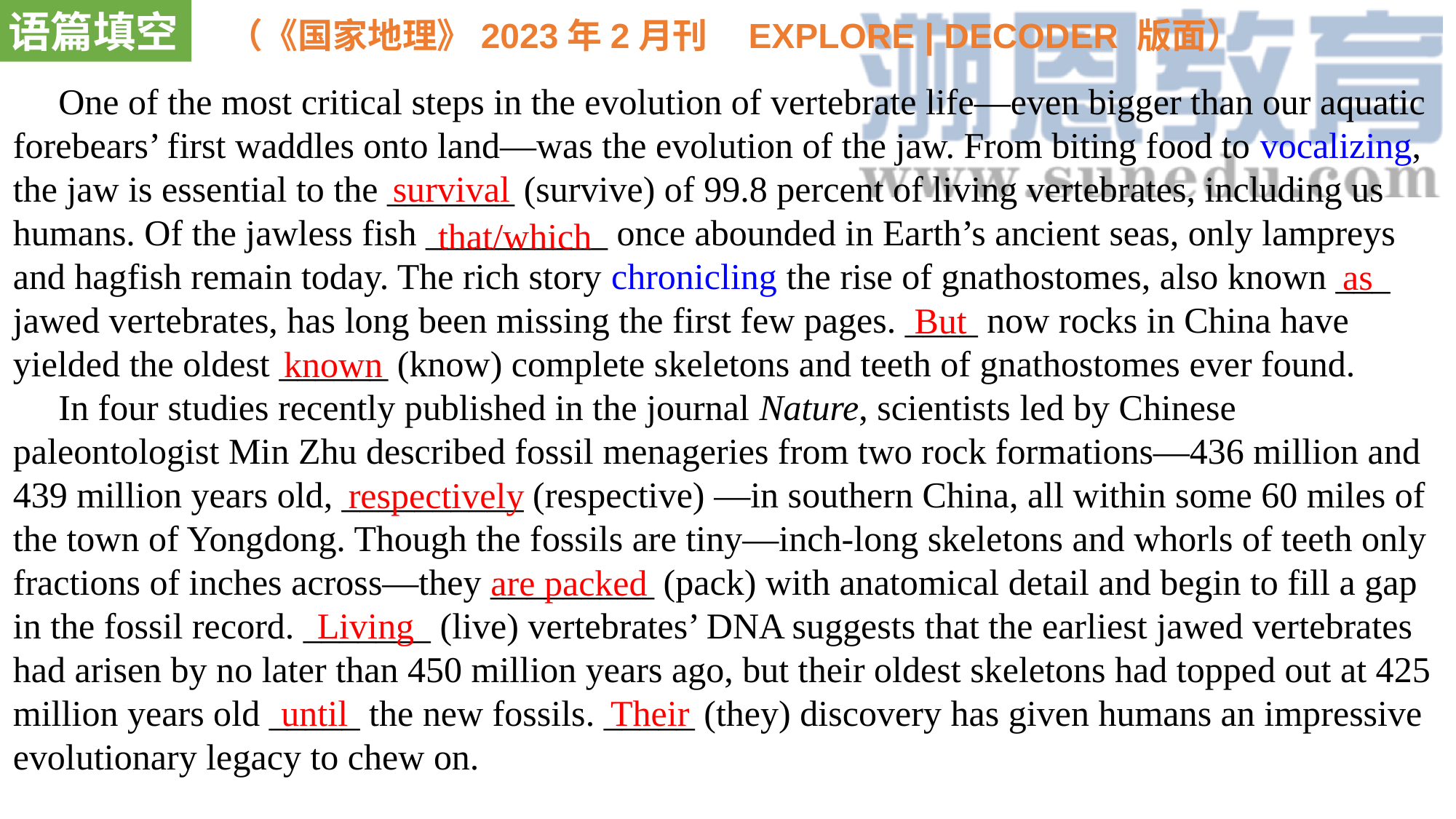

语篇填空
（《国家地理》2023年2月刊    EXPLORE | DECODER 版面）
     One of the most critical steps in the evolution of vertebrate life—even bigger than our aquatic forebears’ first waddles onto land—was the evolution of the jaw. From biting food to vocalizing, the jaw is essential to the _______ (survive) of 99.8 percent of living vertebrates, including us humans. Of the jawless fish __________ once abounded in Earth’s ancient seas, only lampreys and hagfish remain today. The rich story chronicling the rise of gnathostomes, also known ___ jawed vertebrates, has long been missing the first few pages. ____ now rocks in China have yielded the oldest ______ (know) complete skeletons and teeth of gnathostomes ever found.
     In four studies recently published in the journal Nature, scientists led by Chinese paleontologist Min Zhu described fossil menageries from two rock formations—436 million and 439 million years old, __________ (respective) —in southern China, all within some 60 miles of the town of Yongdong. Though the fossils are tiny—inch-long skeletons and whorls of teeth only fractions of inches across—they _________ (pack) with anatomical detail and begin to fill a gap in the fossil record. _______ (live) vertebrates’ DNA suggests that the earliest jawed vertebrates had arisen by no later than 450 million years ago, but their oldest skeletons had topped out at 425 million years old _____ the new fossils. _____ (they) discovery has given humans an impressive evolutionary legacy to chew on.
survival
that/which
as
But
known
respectively
are packed
Living
until
Their